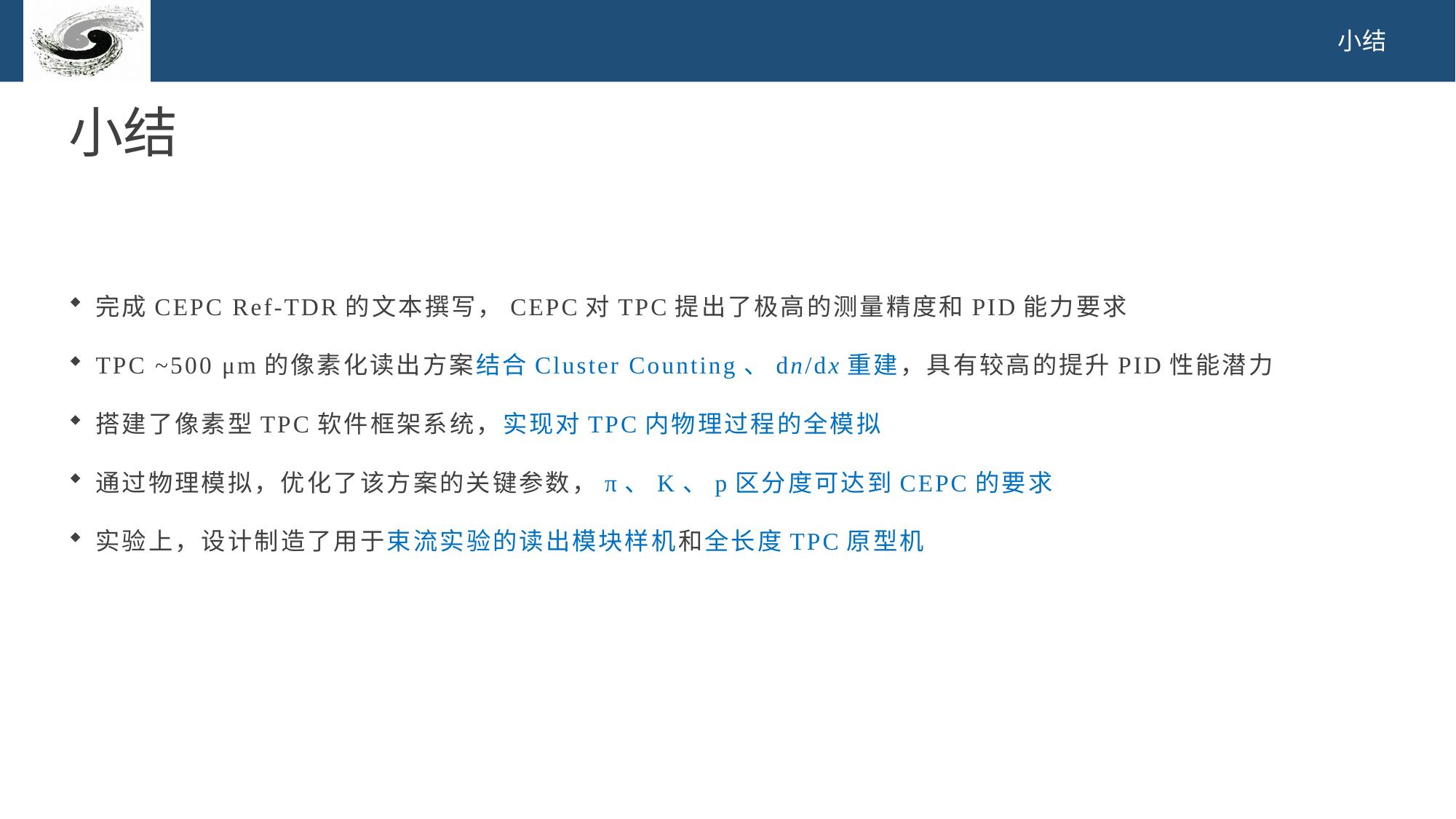

小结
小结
完成CEPC Ref-TDR的文本撰写，CEPC对TPC提出了极高的测量精度和PID能力要求
TPC ~500 μm的像素化读出方案结合Cluster Counting、dn/dx重建，具有较高的提升PID性能潜力
搭建了像素型TPC软件框架系统，实现对TPC内物理过程的全模拟
通过物理模拟，优化了该方案的关键参数，π、K、p区分度可达到CEPC的要求
实验上，设计制造了用于束流实验的读出模块样机和全长度TPC原型机
21